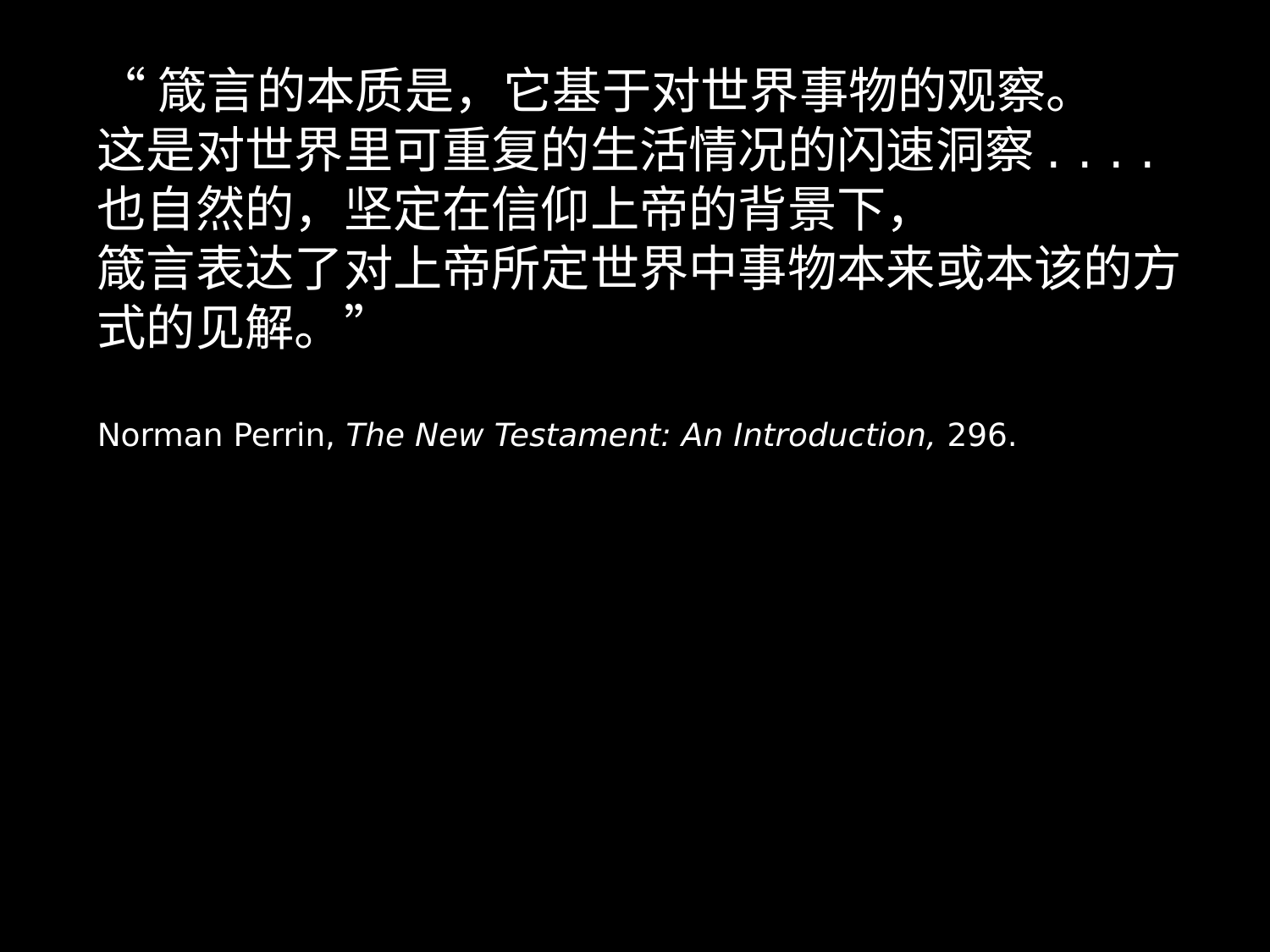

“箴言的本质是，它基于对世界事物的观察。
这是对世界里可重复的生活情况的闪速洞察. . . . 也自然的，坚定在信仰上帝的背景下，
箴言表达了对上帝所定世界中事物本来或本该的方式的见解。”

Norman Perrin, The New Testament: An Introduction, 296.